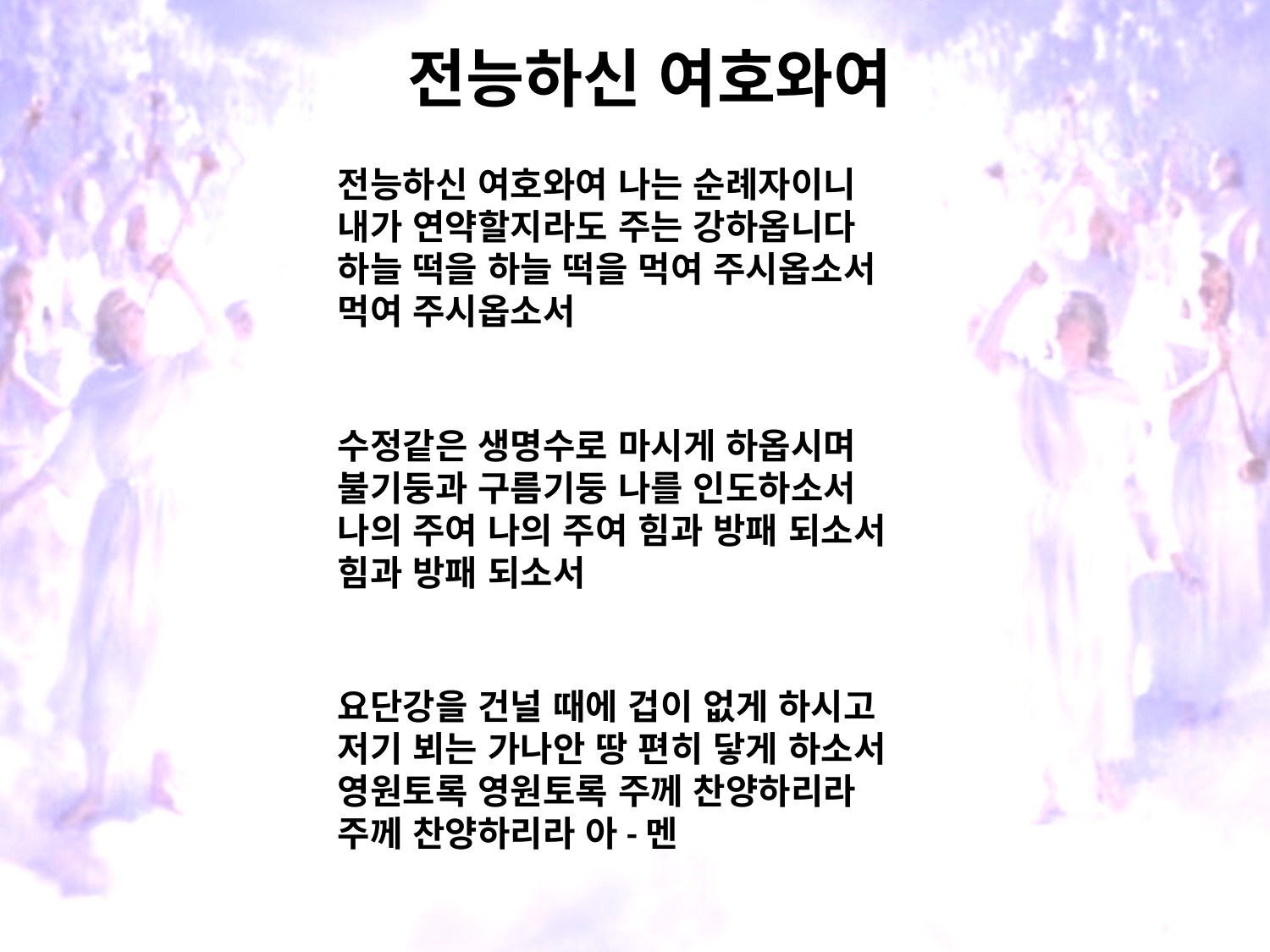

# 전능하신 여호와여
전능하신 여호와여 나는 순례자이니
내가 연약할지라도 주는 강하옵니다
하늘 떡을 하늘 떡을 먹여 주시옵소서
먹여 주시옵소서
수정같은 생명수로 마시게 하옵시며
불기둥과 구름기둥 나를 인도하소서
나의 주여 나의 주여 힘과 방패 되소서
힘과 방패 되소서
요단강을 건널 때에 겁이 없게 하시고
저기 뵈는 가나안 땅 편히 닿게 하소서
영원토록 영원토록 주께 찬양하리라
주께 찬양하리라 아-멘